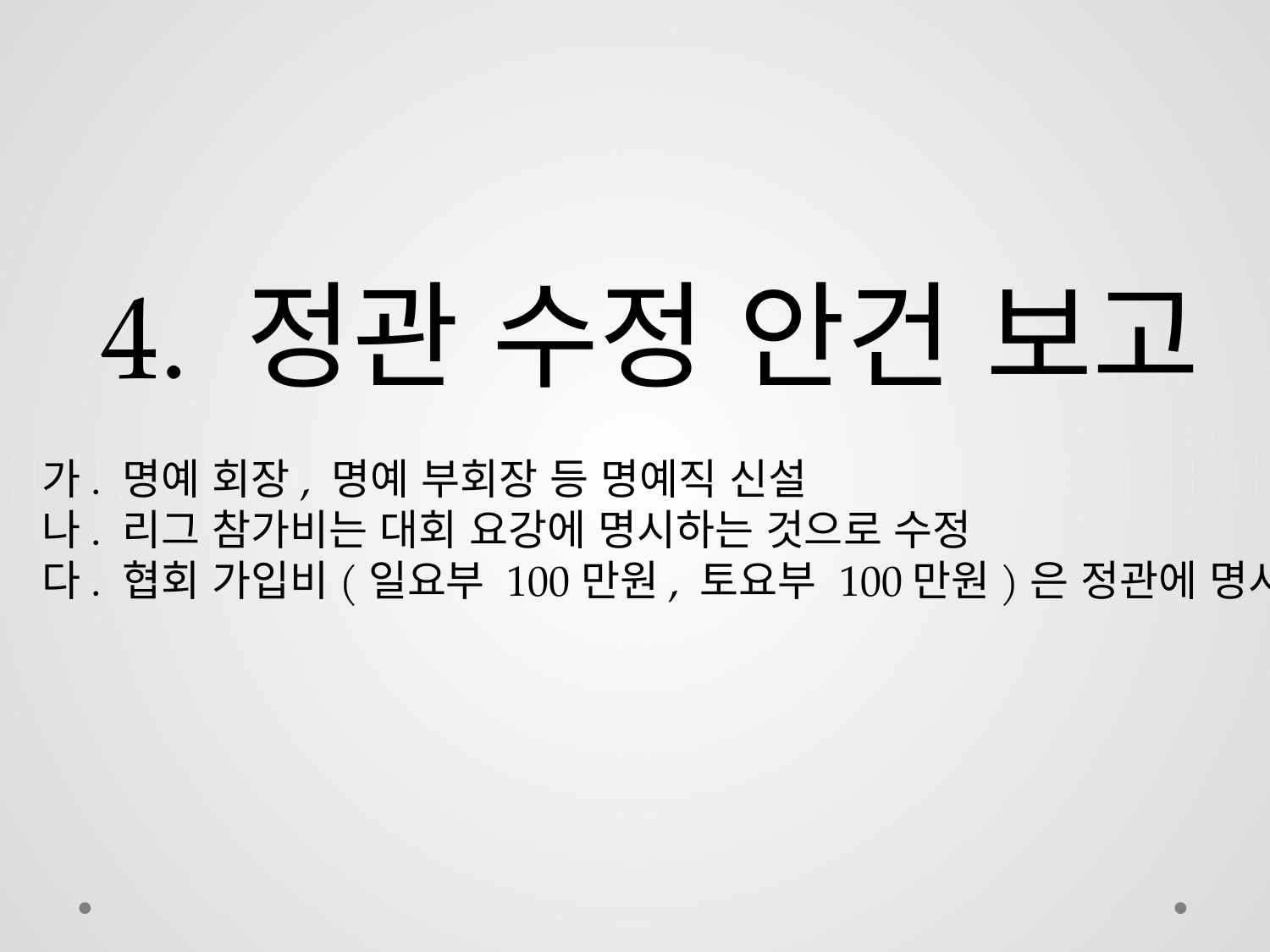

4. 정관 수정 안건 보고
가. 명예 회장, 명예 부회장 등 명예직 신설
나. 리그 참가비는 대회 요강에 명시하는 것으로 수정
다. 협회 가입비(일요부 100만원, 토요부 100만원)은 정관에 명시